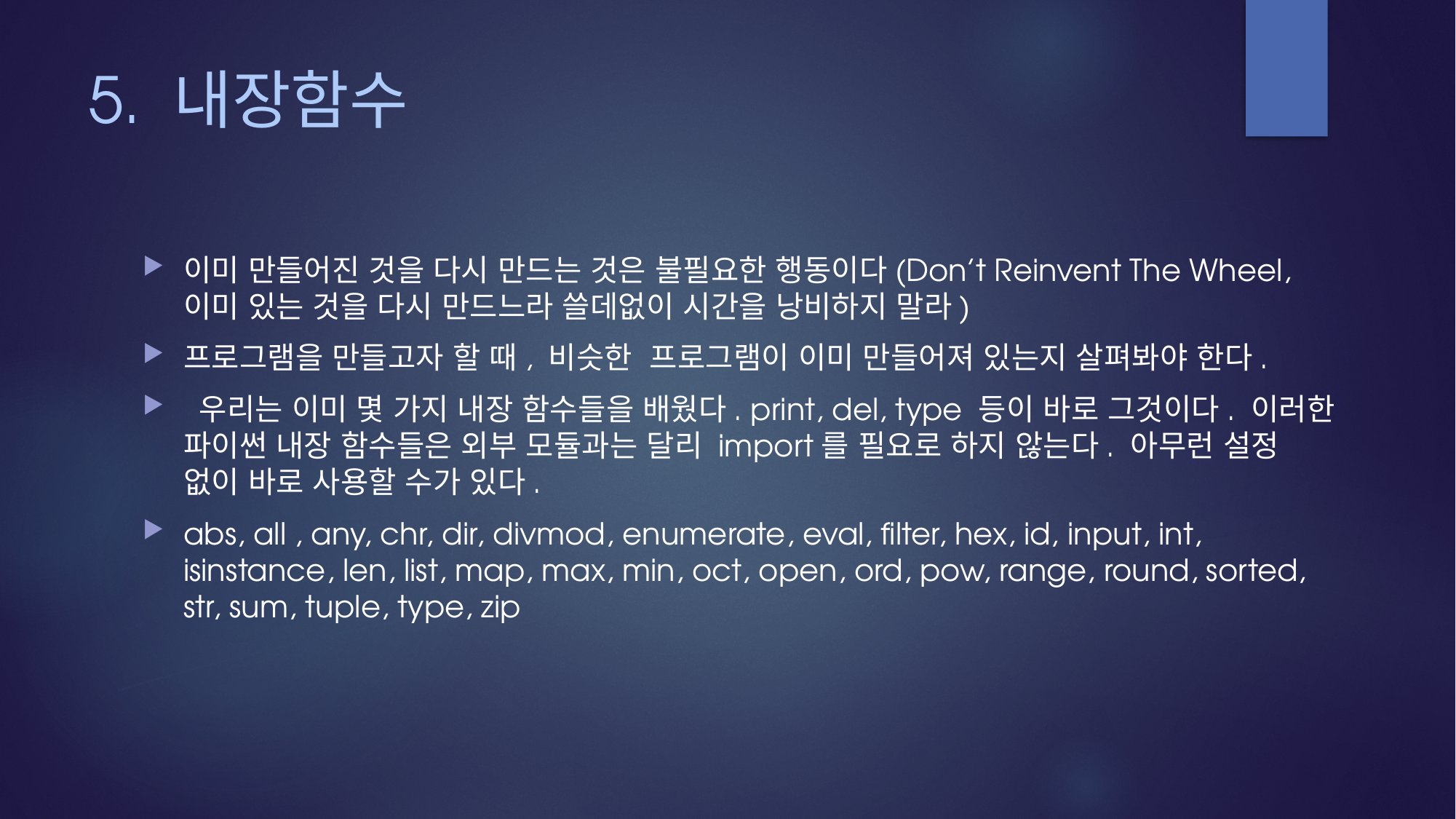

# 5. 내장함수
이미 만들어진 것을 다시 만드는 것은 불필요한 행동이다(Don’t Reinvent The Wheel, 이미 있는 것을 다시 만드느라 쓸데없이 시간을 낭비하지 말라)
프로그램을 만들고자 할 때, 비슷한  프로그램이 이미 만들어져 있는지 살펴봐야 한다.
 우리는 이미 몇 가지 내장 함수들을 배웠다. print, del, type 등이 바로 그것이다. 이러한 파이썬 내장 함수들은 외부 모듈과는 달리 import를 필요로 하지 않는다. 아무런 설정 없이 바로 사용할 수가 있다.
abs, all , any, chr, dir, divmod, enumerate, eval, filter, hex, id, input, int, isinstance, len, list, map, max, min, oct, open, ord, pow, range, round, sorted, str, sum, tuple, type, zip